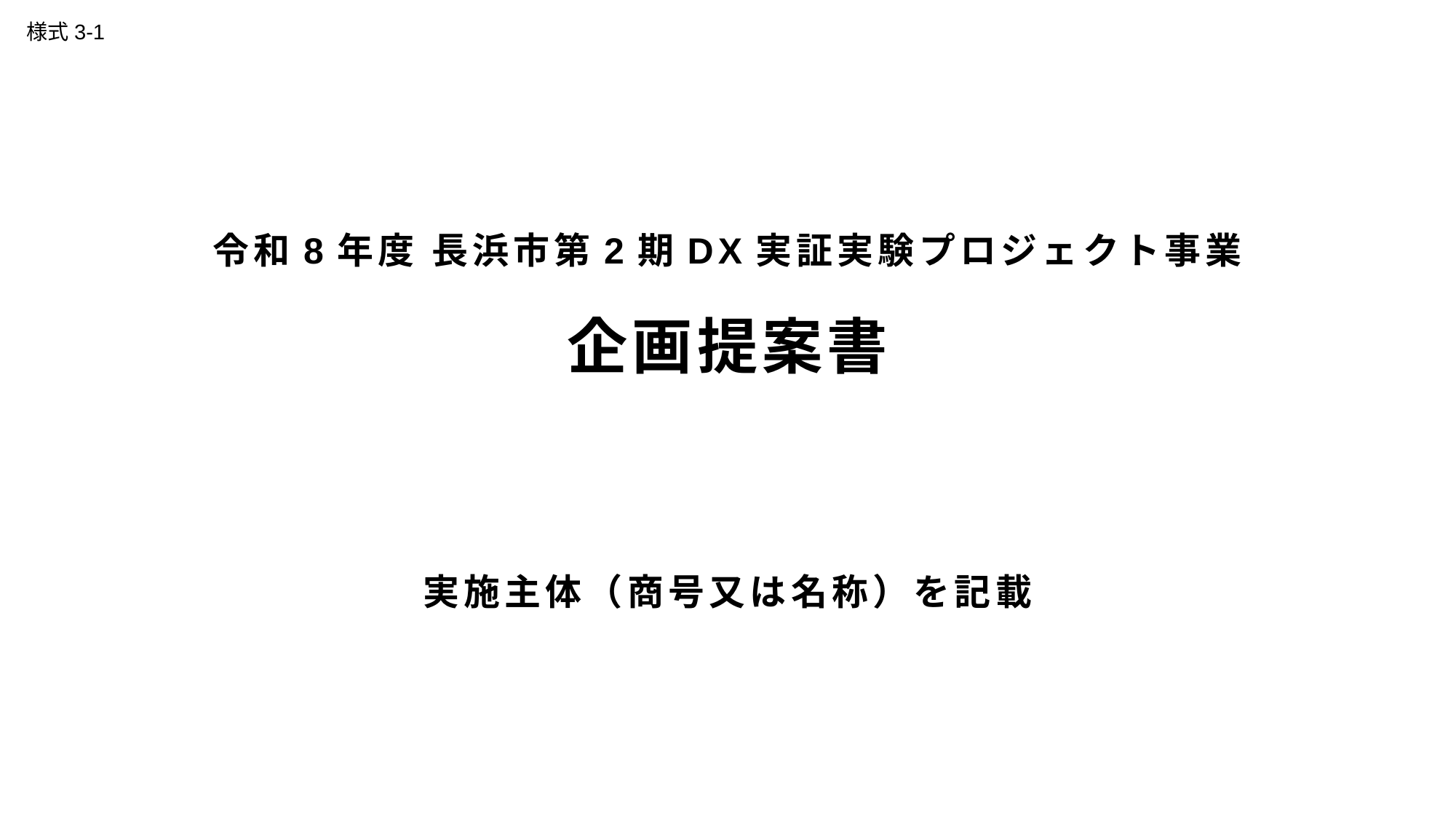

様式3-1
令和8年度 長浜市第2期DX実証実験プロジェクト事業
企画提案書
実施主体（商号又は名称）を記載